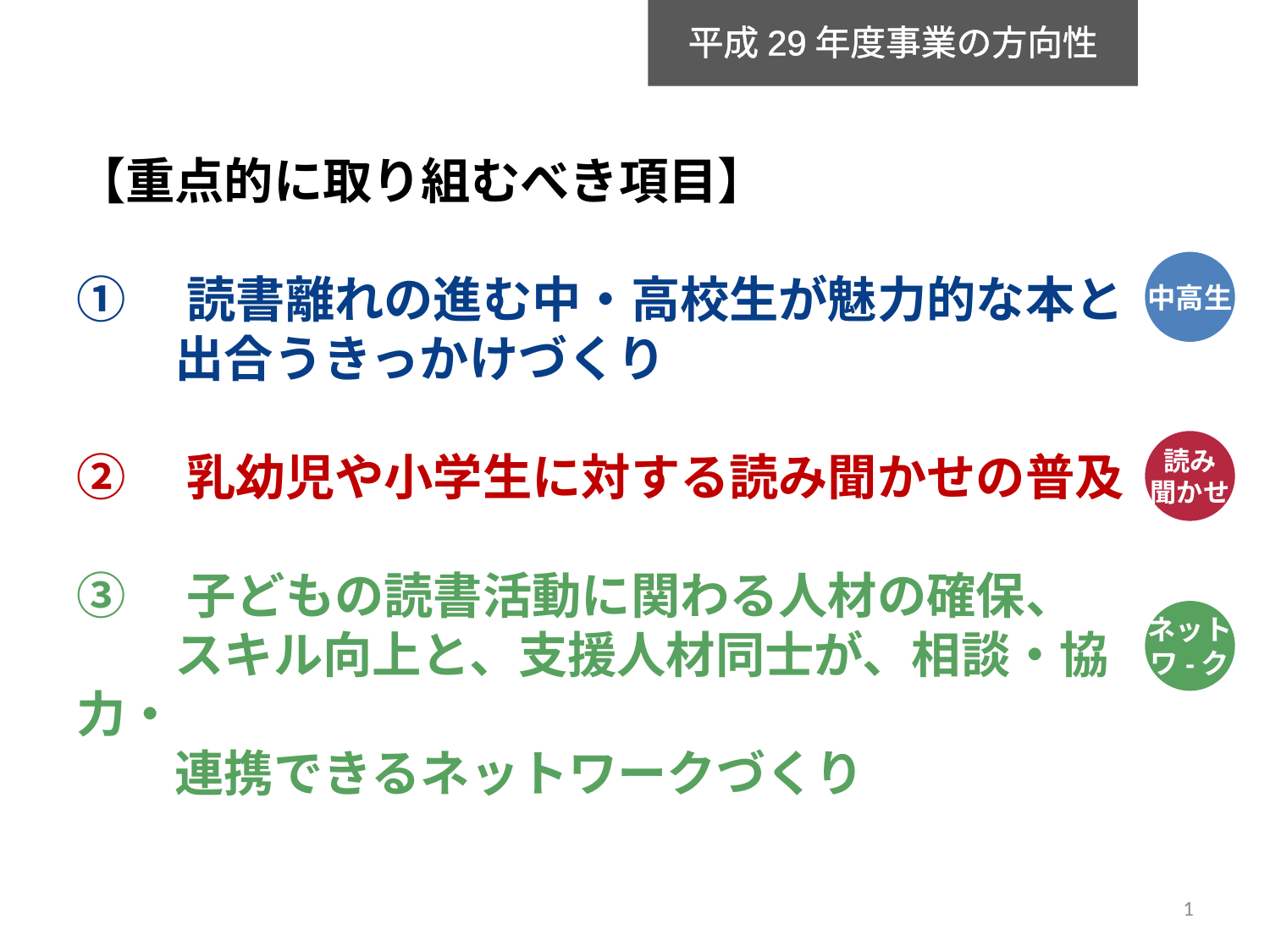

平成29年度事業の方向性
【重点的に取り組むべき項目】

①　読書離れの進む中・高校生が魅力的な本と
　　出合うきっかけづくり

②　乳幼児や小学生に対する読み聞かせの普及

③　子どもの読書活動に関わる人材の確保、
　　スキル向上と、支援人材同士が、相談・協力・
　　連携できるネットワークづくり
中高生
読み
聞かせ

ネット
ワ-ク
1